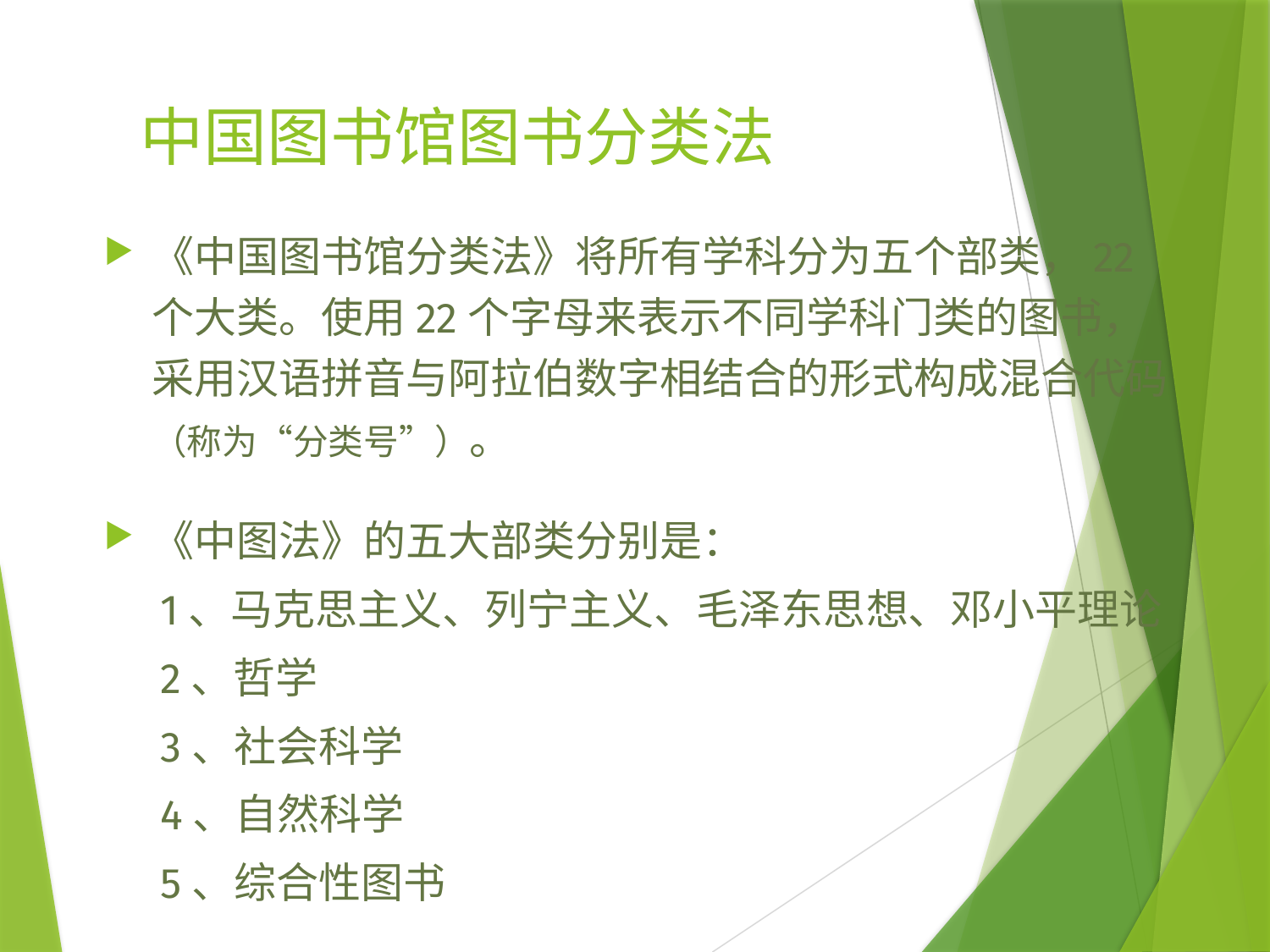

# 中国图书馆图书分类法
《中国图书馆分类法》将所有学科分为五个部类，22个大类。使用22个字母来表示不同学科门类的图书，采用汉语拼音与阿拉伯数字相结合的形式构成混合代码（称为“分类号”）。

《中图法》的五大部类分别是：
     1、马克思主义、列宁主义、毛泽东思想、邓小平理论
     2、哲学
     3、社会科学
     4、自然科学
     5、综合性图书